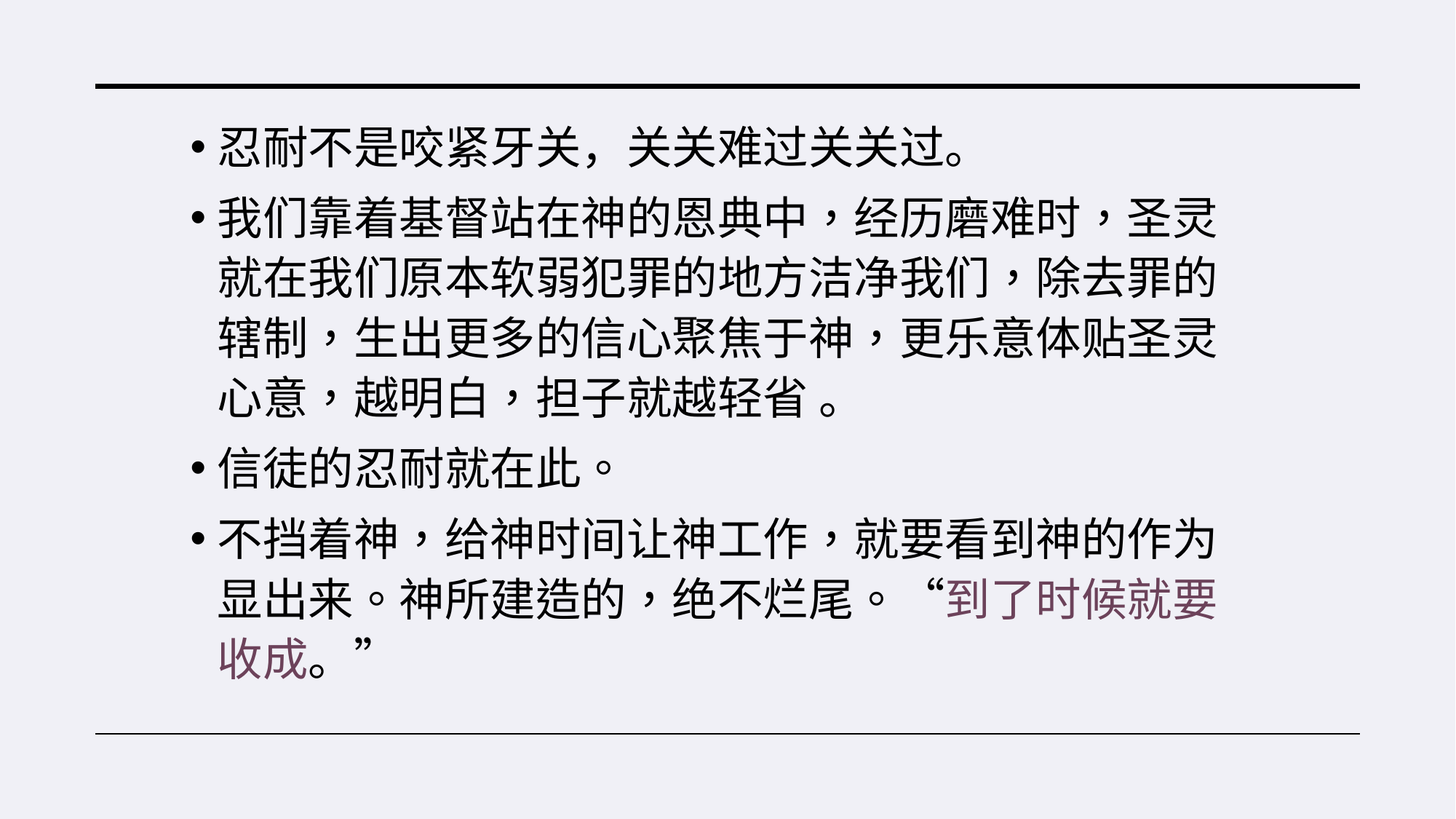

忍耐不是咬紧牙关，关关难过关关过。
我们靠着基督站在神的恩典中，经历磨难时，圣灵就在我们原本软弱犯罪的地方洁净我们，除去罪的辖制，生出更多的信心聚焦于神，更乐意体贴圣灵心意，越明白，担子就越轻省 。
信徒的忍耐就在此。
不挡着神，给神时间让神工作，就要看到神的作为显出来。神所建造的，绝不烂尾。“到了时候就要收成。”